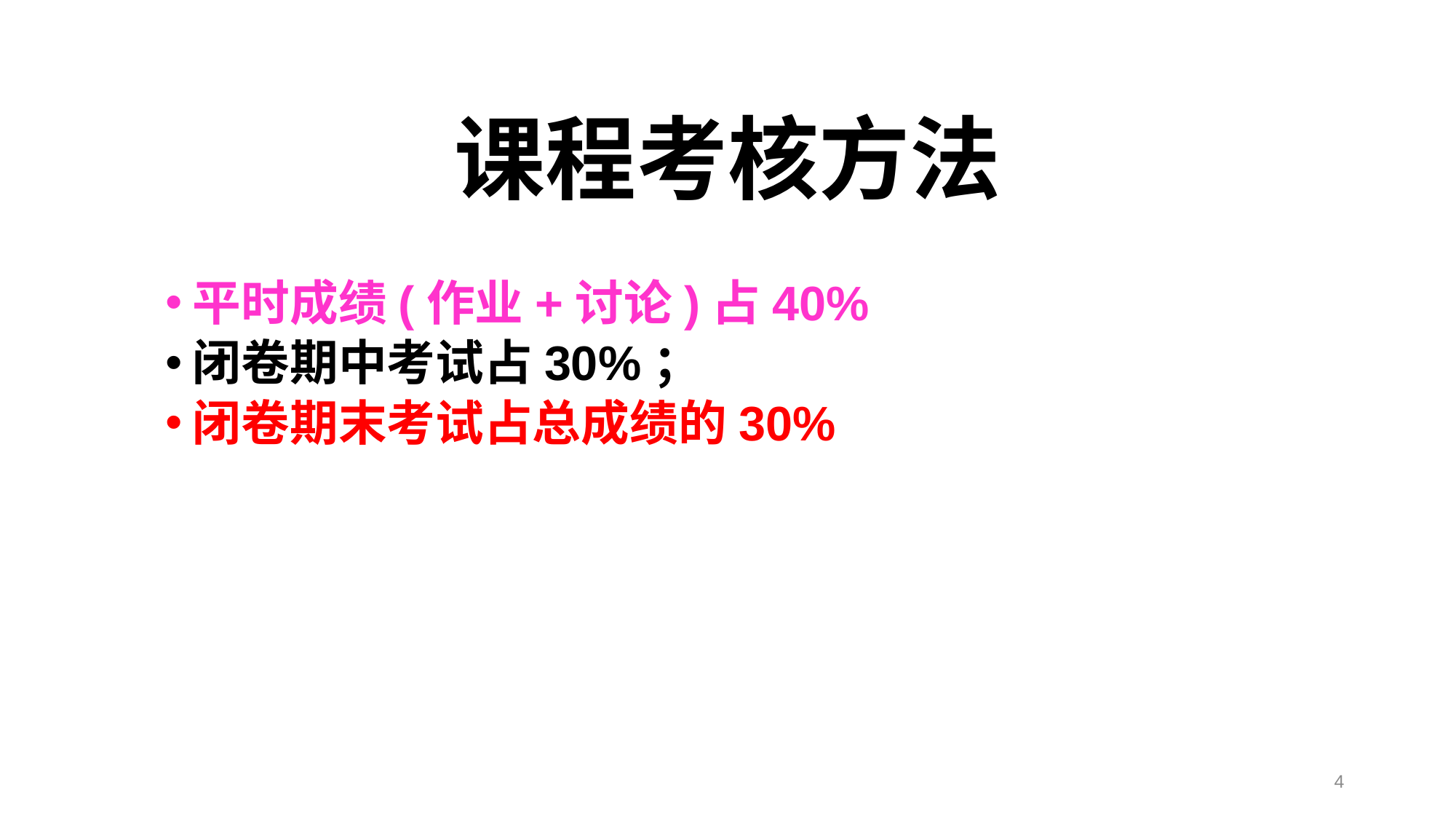

# 课程考核方法
平时成绩(作业+讨论)占40%
闭卷期中考试占30%；
闭卷期末考试占总成绩的30%
4